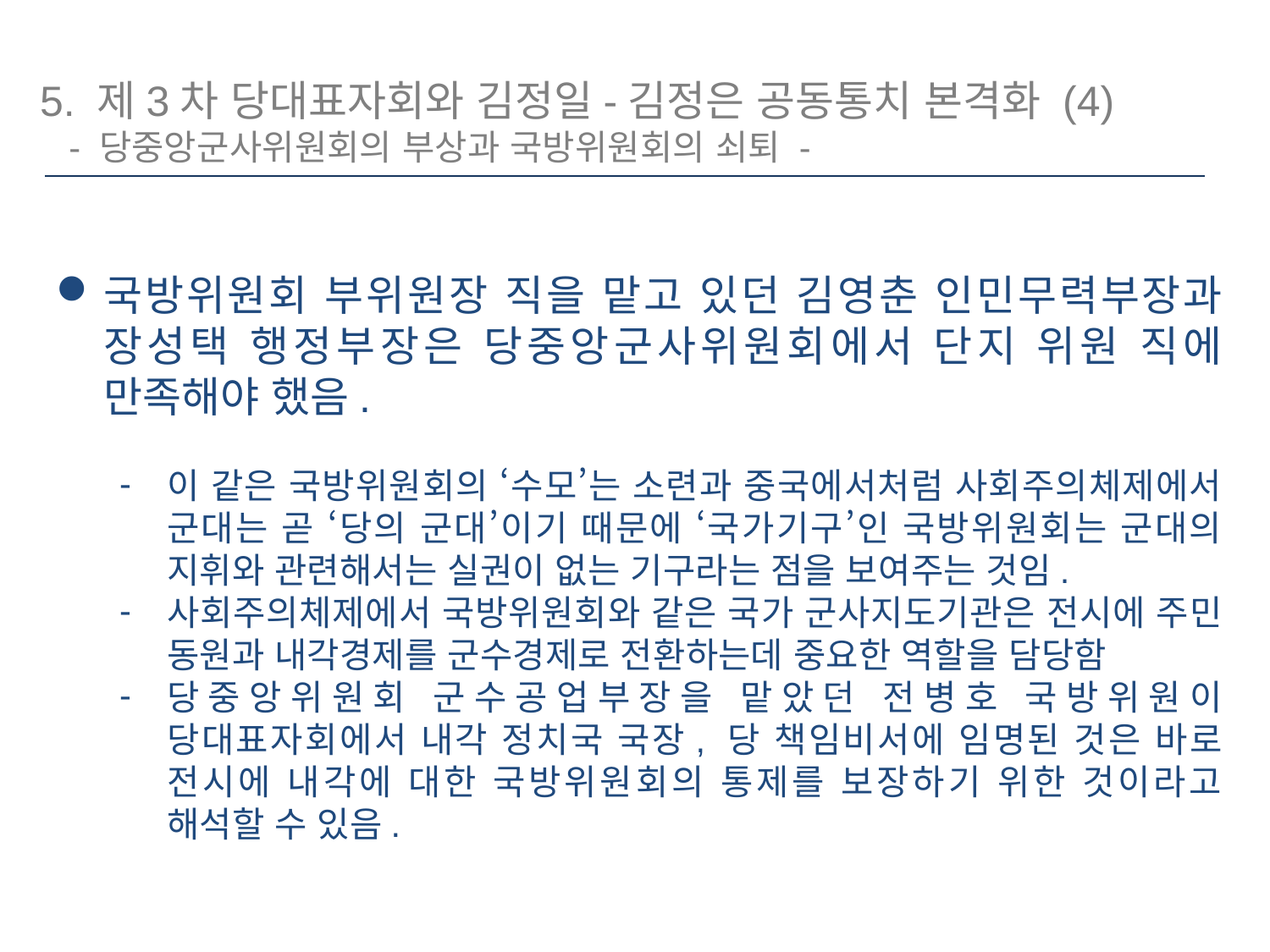

5. 제3차 당대표자회와 김정일-김정은 공동통치 본격화 (4)
   - 당중앙군사위원회의 부상과 국방위원회의 쇠퇴 -
국방위원회 부위원장 직을 맡고 있던 김영춘 인민무력부장과 장성택 행정부장은 당중앙군사위원회에서 단지 위원 직에 만족해야 했음.

이 같은 국방위원회의 ‘수모’는 소련과 중국에서처럼 사회주의체제에서 군대는 곧 ‘당의 군대’이기 때문에 ‘국가기구’인 국방위원회는 군대의 지휘와 관련해서는 실권이 없는 기구라는 점을 보여주는 것임.
사회주의체제에서 국방위원회와 같은 국가 군사지도기관은 전시에 주민 동원과 내각경제를 군수경제로 전환하는데 중요한 역할을 담당함
당중앙위원회 군수공업부장을 맡았던 전병호 국방위원이 당대표자회에서 내각 정치국 국장, 당 책임비서에 임명된 것은 바로 전시에 내각에 대한 국방위원회의 통제를 보장하기 위한 것이라고 해석할 수 있음.